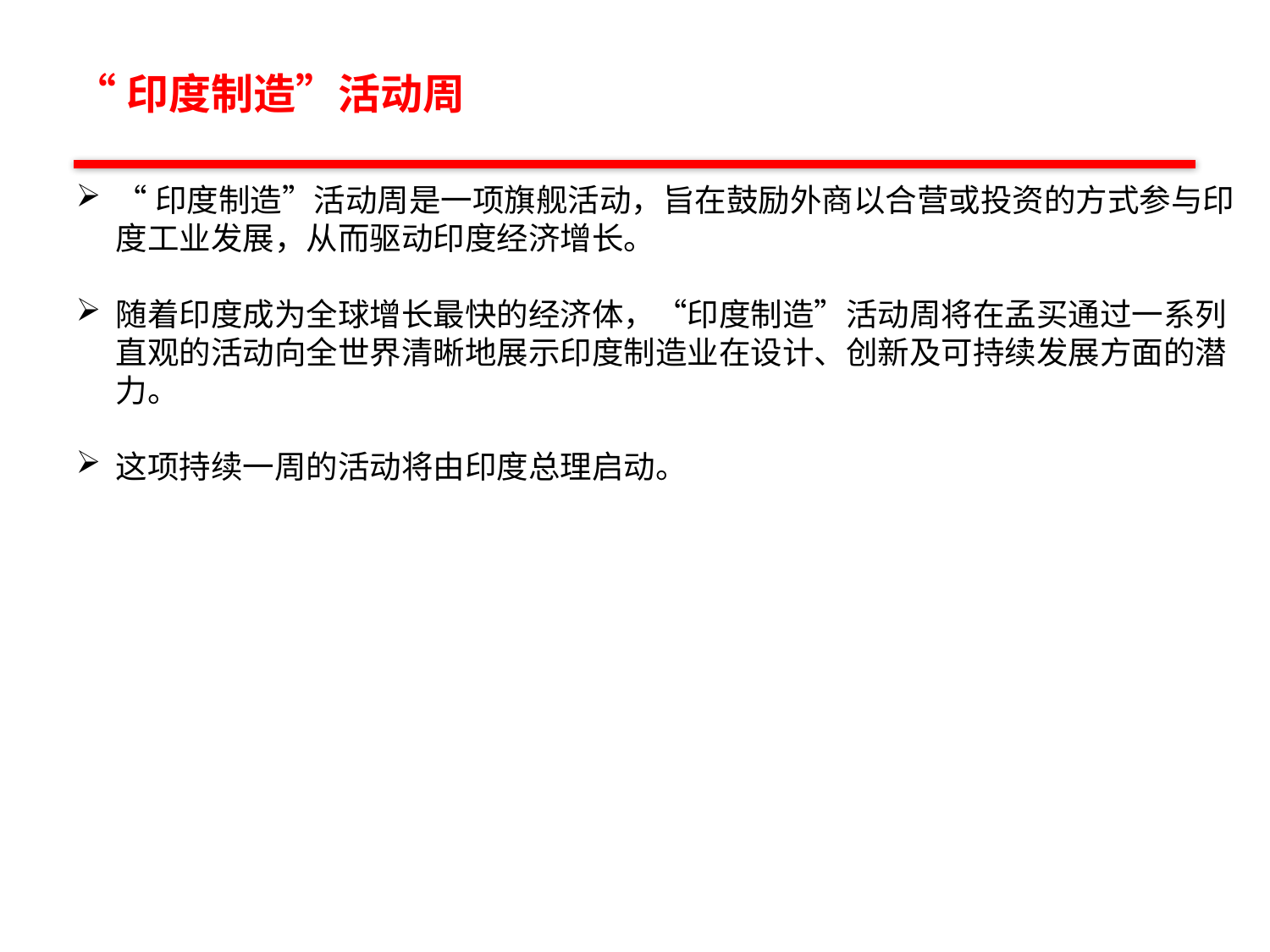

“印度制造”活动周
“印度制造”活动周是一项旗舰活动，旨在鼓励外商以合营或投资的方式参与印度工业发展，从而驱动印度经济增长。

随着印度成为全球增长最快的经济体，“印度制造”活动周将在孟买通过一系列直观的活动向全世界清晰地展示印度制造业在设计、创新及可持续发展方面的潜力。

这项持续一周的活动将由印度总理启动。